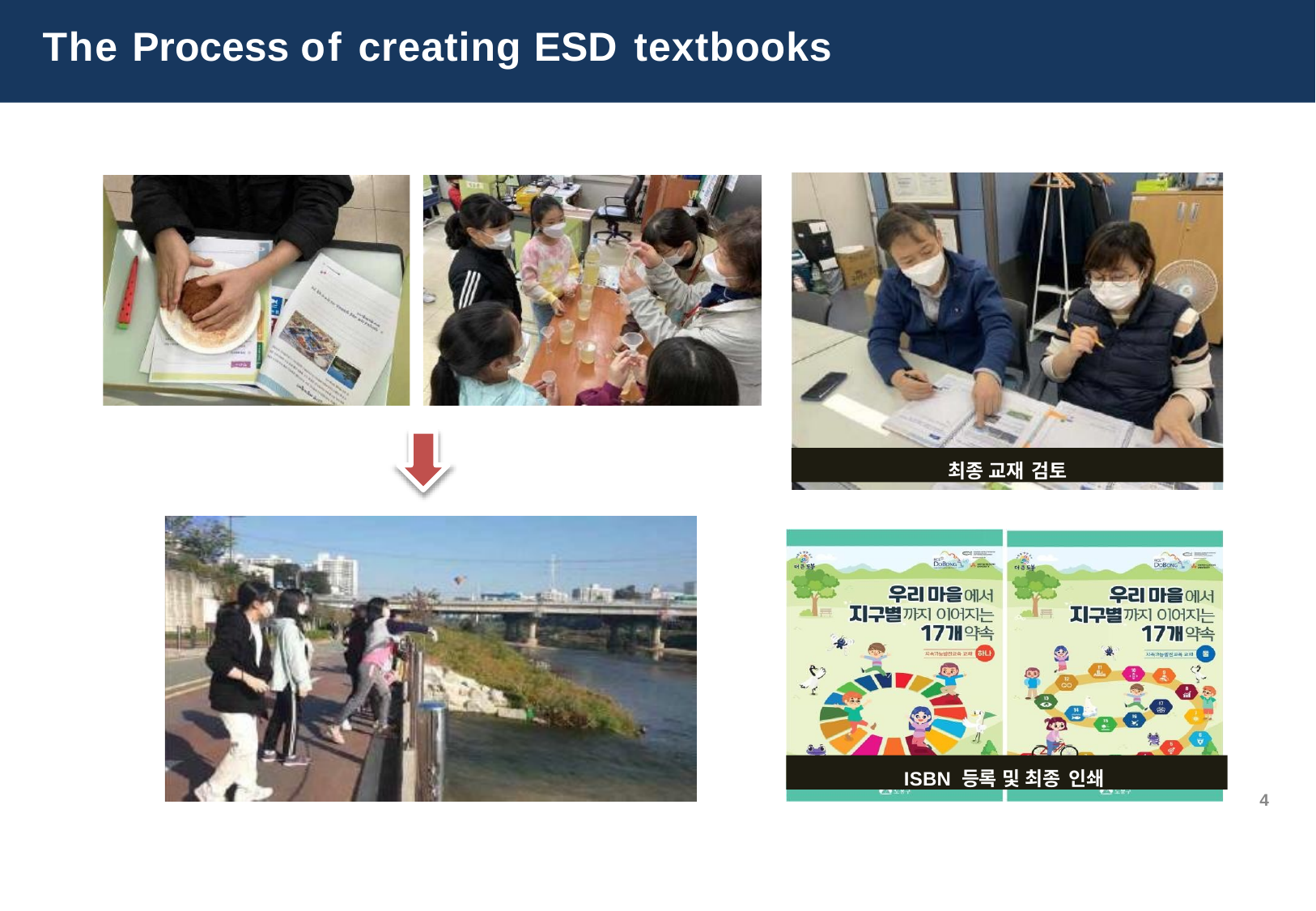

# The Process of creating ESD textbooks

최종 교재 검토

ISBN 등록 및 최종 인쇄
4